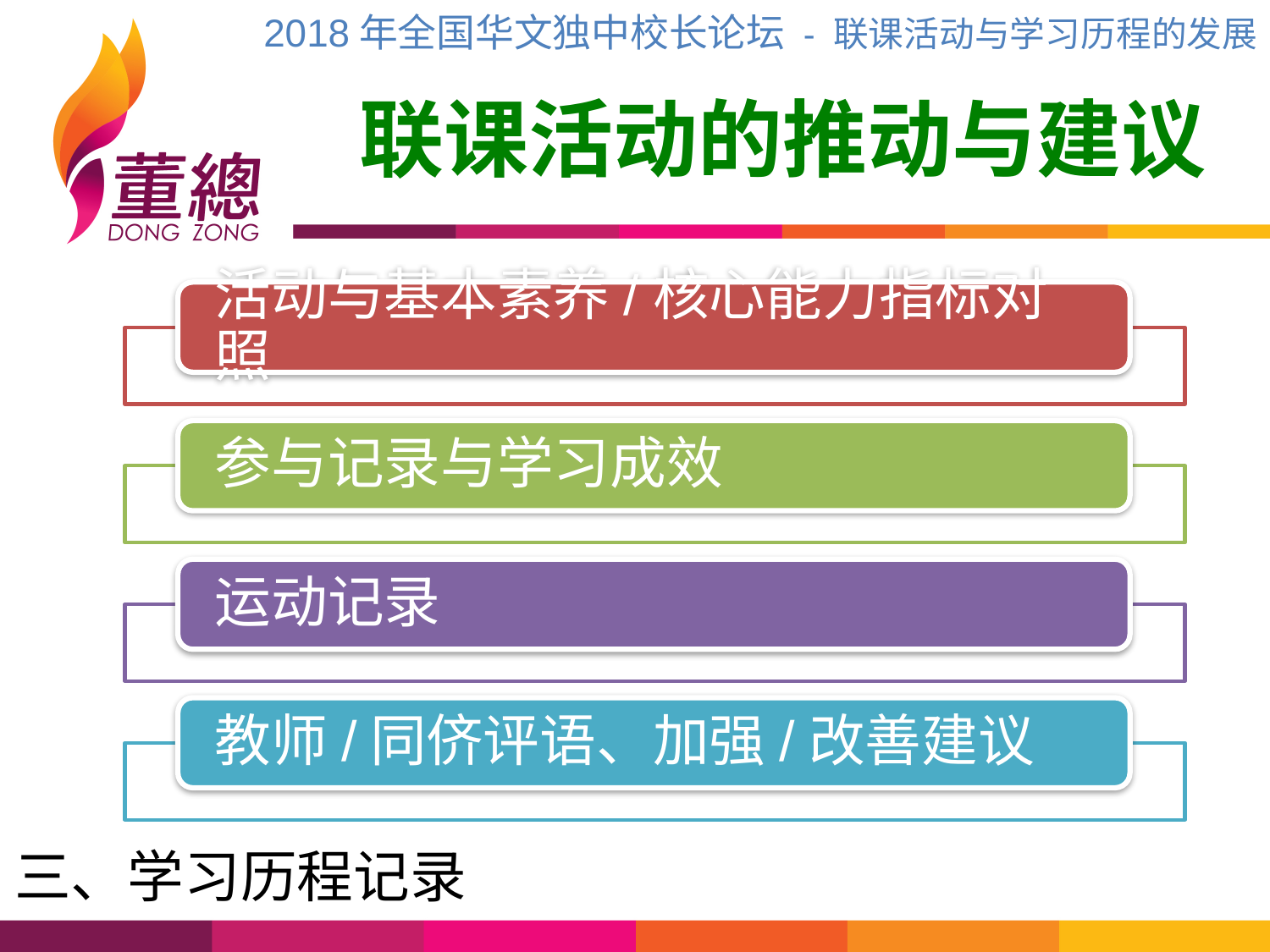

2018年全国华文独中校长论坛 - 联课活动与学习历程的发展
联课活动的推动与建议
活动与基本素养/核心能力指标对照
参与记录与学习成效
运动记录
教师/同侪评语、加强/改善建议
三、学习历程记录